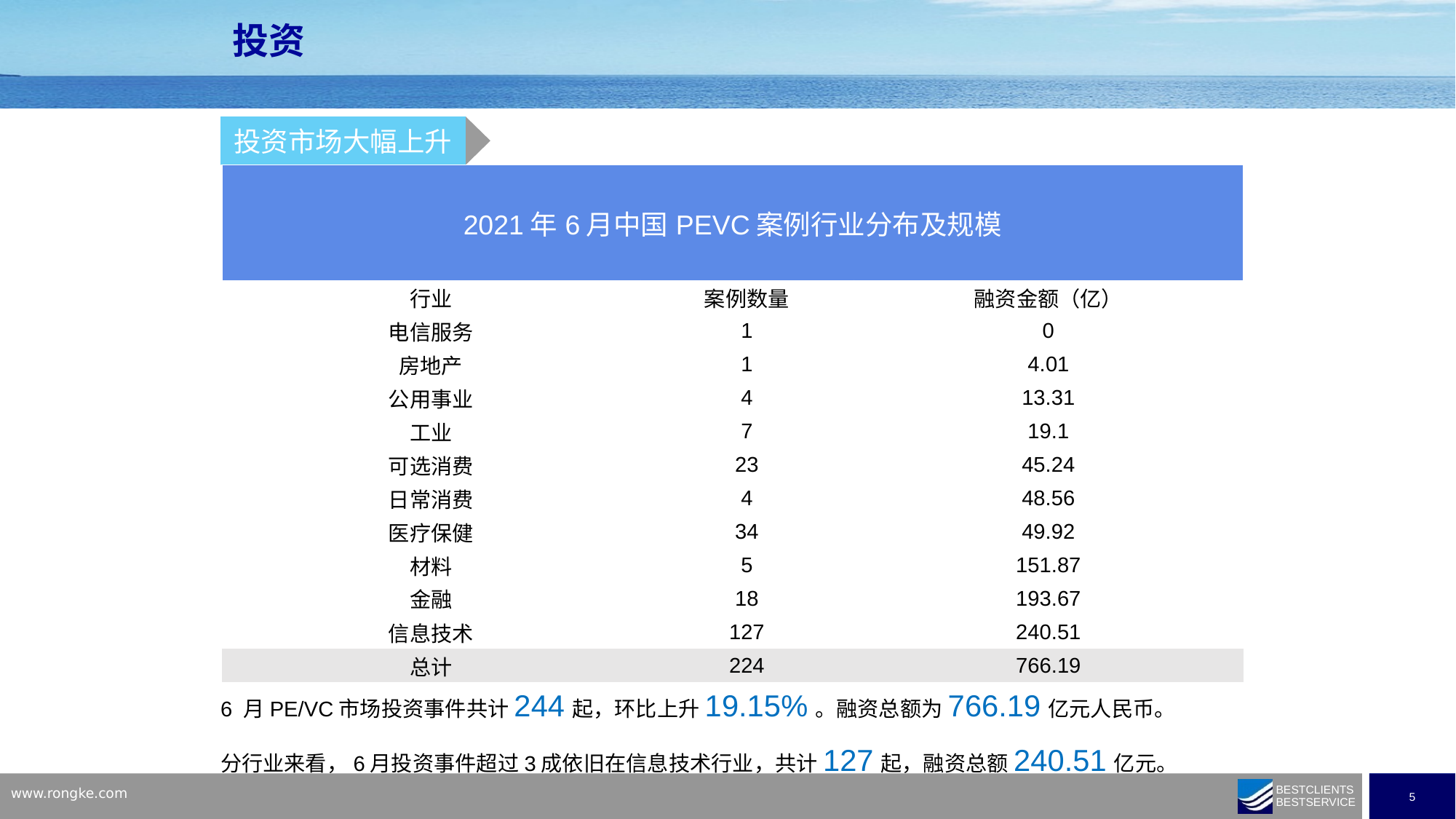

投资
投资市场大幅上升

| 2021年6月中国PEVC案例行业分布及规模 |  |  |
| --- | --- | --- |
| 行业 | 案例数量 | 融资金额（亿） |
| 电信服务 | 1 | 0 |
| 房地产 | 1 | 4.01 |
| 公用事业 | 4 | 13.31 |
| 工业 | 7 | 19.1 |
| 可选消费 | 23 | 45.24 |
| 日常消费 | 4 | 48.56 |
| 医疗保健 | 34 | 49.92 |
| 材料 | 5 | 151.87 |
| 金融 | 18 | 193.67 |
| 信息技术 | 127 | 240.51 |
| 总计 | 224 | 766.19 |
6 月PE/VC市场投资事件共计244起，环比上升19.15%。融资总额为766.19亿元人民币。
分行业来看，6月投资事件超过3成依旧在信息技术行业，共计127起，融资总额240.51亿元。